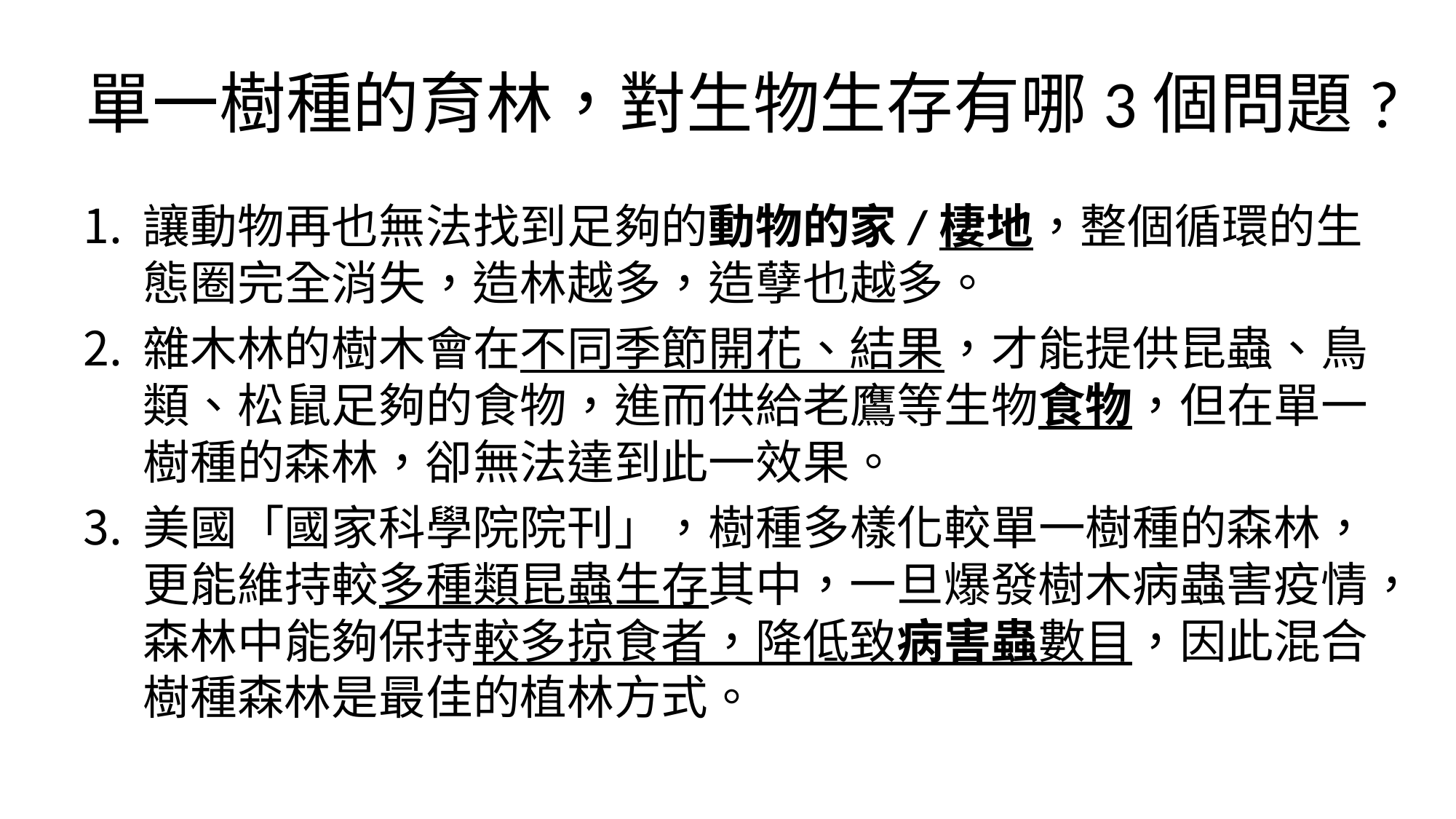

# 單一樹種的育林，對生物生存有哪3個問題?
讓動物再也無法找到足夠的動物的家/棲地，整個循環的生態圈完全消失，造林越多，造孽也越多。
雜木林的樹木會在不同季節開花、結果，才能提供昆蟲、鳥類、松鼠足夠的食物，進而供給老鷹等生物食物，但在單一樹種的森林，卻無法達到此一效果。
美國「國家科學院院刊」，樹種多樣化較單一樹種的森林，更能維持較多種類昆蟲生存其中，一旦爆發樹木病蟲害疫情，森林中能夠保持較多掠食者，降低致病害蟲數目，因此混合樹種森林是最佳的植林方式。